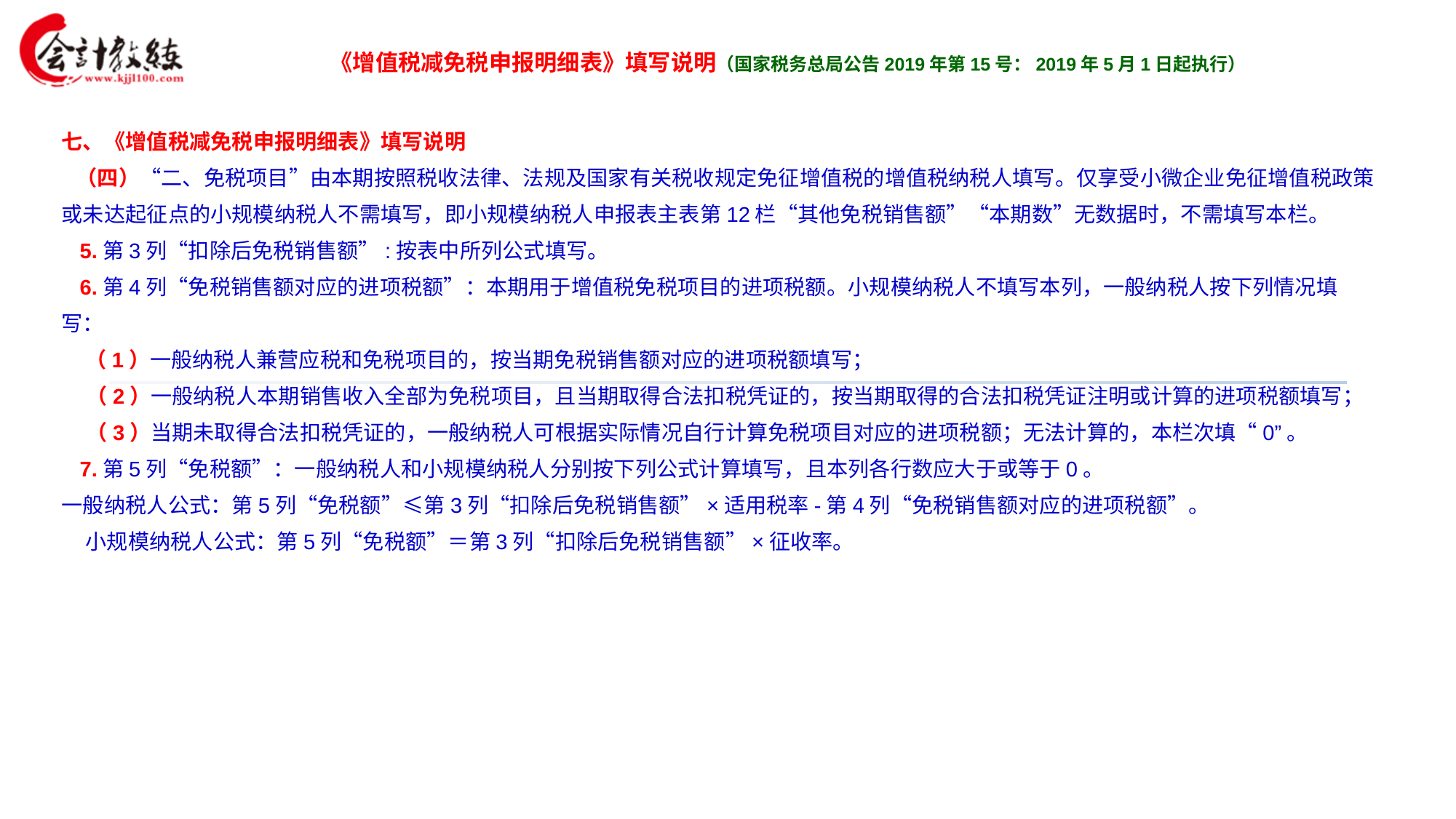

《增值税减免税申报明细表》填写说明（国家税务总局公告2019年第15号：2019年5月1日起执行）
七、《增值税减免税申报明细表》填写说明
  （四）“二、免税项目”由本期按照税收法律、法规及国家有关税收规定免征增值税的增值税纳税人填写。仅享受小微企业免征增值税政策或未达起征点的小规模纳税人不需填写，即小规模纳税人申报表主表第12栏“其他免税销售额”“本期数”无数据时，不需填写本栏。
   5.第3列“扣除后免税销售额”:按表中所列公式填写。
   6.第4列“免税销售额对应的进项税额”：本期用于增值税免税项目的进项税额。小规模纳税人不填写本列，一般纳税人按下列情况填写：
    （1）一般纳税人兼营应税和免税项目的，按当期免税销售额对应的进项税额填写；
    （2）一般纳税人本期销售收入全部为免税项目，且当期取得合法扣税凭证的，按当期取得的合法扣税凭证注明或计算的进项税额填写；
    （3）当期未取得合法扣税凭证的，一般纳税人可根据实际情况自行计算免税项目对应的进项税额；无法计算的，本栏次填“0”。
   7.第5列“免税额”：一般纳税人和小规模纳税人分别按下列公式计算填写，且本列各行数应大于或等于0。
一般纳税人公式：第5列“免税额”≤第3列“扣除后免税销售额”×适用税率-第4列“免税销售额对应的进项税额”。
    小规模纳税人公式：第5列“免税额”＝第3列“扣除后免税销售额”×征收率。